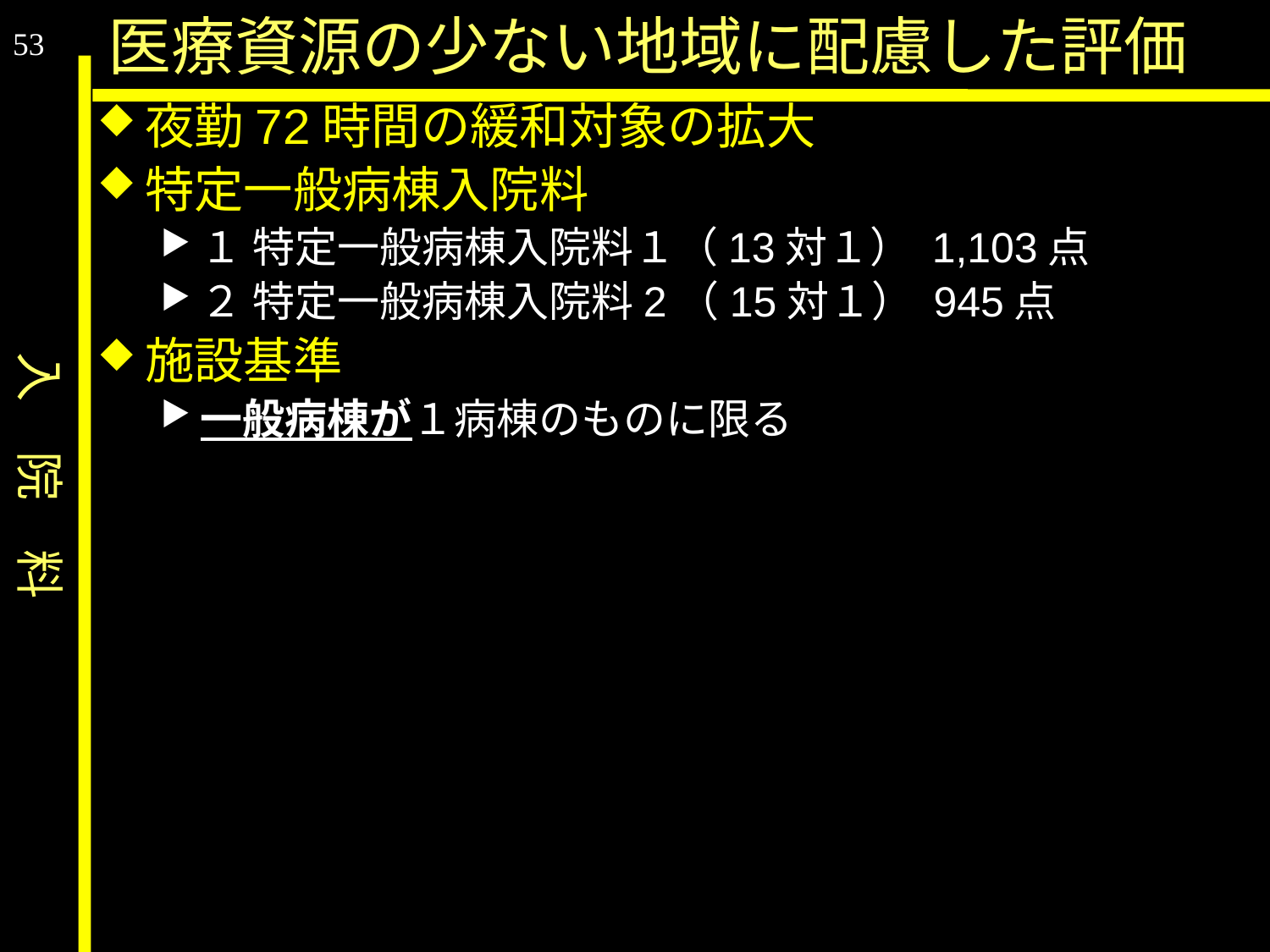

入　院　料
医療資源の少ない地域に配慮した評価
53

夜勤72時間の緩和対象の拡大
特定一般病棟入院料
１ 特定一般病棟入院料１（13対１） 1,103点
２ 特定一般病棟入院料2（15対１） 945点
施設基準
一般病棟が１病棟のものに限る